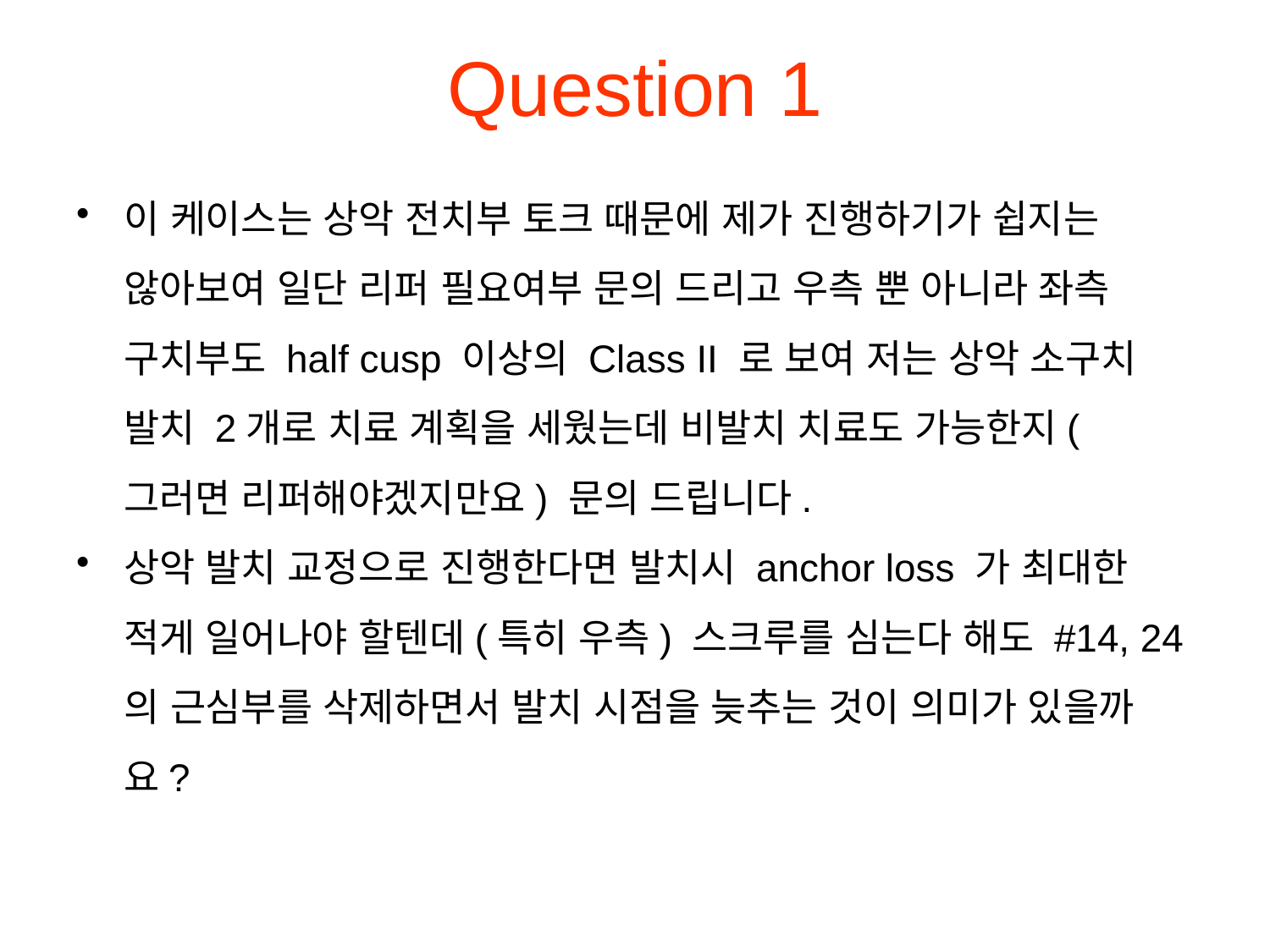

# Question 1
이 케이스는 상악 전치부 토크 때문에 제가 진행하기가 쉽지는 않아보여 일단 리퍼 필요여부 문의 드리고 우측 뿐 아니라 좌측 구치부도 half cusp 이상의 Class II 로 보여 저는 상악 소구치 발치 2개로 치료 계획을 세웠는데 비발치 치료도 가능한지(그러면 리퍼해야겠지만요) 문의 드립니다.
상악 발치 교정으로 진행한다면 발치시 anchor loss 가 최대한 적게 일어나야 할텐데(특히 우측) 스크루를 심는다 해도 #14, 24 의 근심부를 삭제하면서 발치 시점을 늦추는 것이 의미가 있을까요?